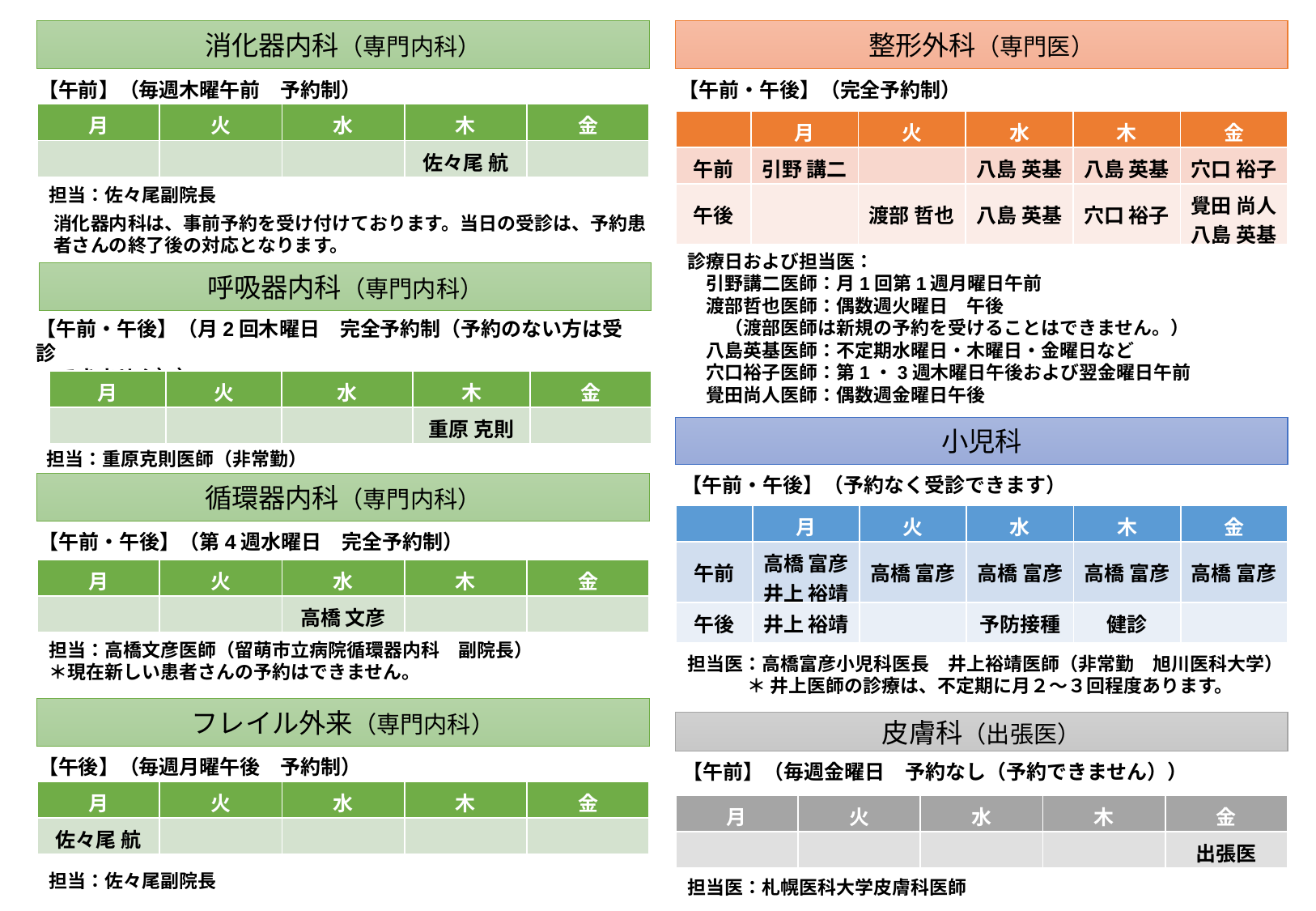

消化器内科（専門内科）
整形外科（専門医）
【午前】（毎週木曜午前　予約制）
【午前・午後】（完全予約制）
| 月 | 火 | 水 | 木 | 金 |
| --- | --- | --- | --- | --- |
|  |  |  | 佐々尾 航 |  |
|  | 月 | 火 | 水 | 木 | 金 |
| --- | --- | --- | --- | --- | --- |
| 午前 | 引野 講二 |  | 八島 英基 | 八島 英基 | 穴口 裕子 |
| 午後 |  | 渡部 哲也 | 八島 英基 | 穴口 裕子 | 覺田 尚人 八島 英基 |
担当：佐々尾副院長
消化器内科は、事前予約を受け付けております。当日の受診は、予約患者さんの終了後の対応となります。
診療日および担当医：
　引野講二医師：月1回第1週月曜日午前
　渡部哲也医師：偶数週火曜日　午後
　　（渡部医師は新規の予約を受けることはできません。）
　八島英基医師：不定期水曜日・木曜日・金曜日など
　穴口裕子医師：第1・3週木曜日午後および翌金曜日午前
　覺田尚人医師：偶数週金曜日午後
呼吸器内科（専門内科）
【午前・午後】（月2回木曜日　完全予約制（予約のない方は受診
　できません））
| 月 | 火 | 水 | 木 | 金 |
| --- | --- | --- | --- | --- |
|  |  |  | 重原 克則 |  |
小児科
担当：重原克則医師（非常勤）
【午前・午後】（予約なく受診できます）
循環器内科（専門内科）
|  | 月 | 火 | 水 | 木 | 金 |
| --- | --- | --- | --- | --- | --- |
| 午前 | 高橋 富彦 井上 裕靖 | 高橋 富彦 | 高橋 富彦 | 高橋 富彦 | 高橋 富彦 |
| 午後 | 井上 裕靖 |  | 予防接種 | 健診 |  |
【午前・午後】（第4週水曜日　完全予約制）
| 月 | 火 | 水 | 木 | 金 |
| --- | --- | --- | --- | --- |
|  |  | 高橋 文彦 |  |  |
担当：高橋文彦医師（留萌市立病院循環器内科　副院長）
＊現在新しい患者さんの予約はできません。
担当医：高橋富彦小児科医長　井上裕靖医師（非常勤　旭川医科大学）
             ＊ 井上医師の診療は、不定期に月２〜３回程度あります。
フレイル外来（専門内科）
皮膚科（出張医）
【午後】（毎週月曜午後　予約制）
【午前】（毎週金曜日　予約なし（予約できません））
| 月 | 火 | 水 | 木 | 金 |
| --- | --- | --- | --- | --- |
| 佐々尾 航 |  |  |  |  |
| 月 | 火 | 水 | 木 | 金 |
| --- | --- | --- | --- | --- |
|  |  |  |  | 出張医 |
担当：佐々尾副院長
担当医：札幌医科大学皮膚科医師